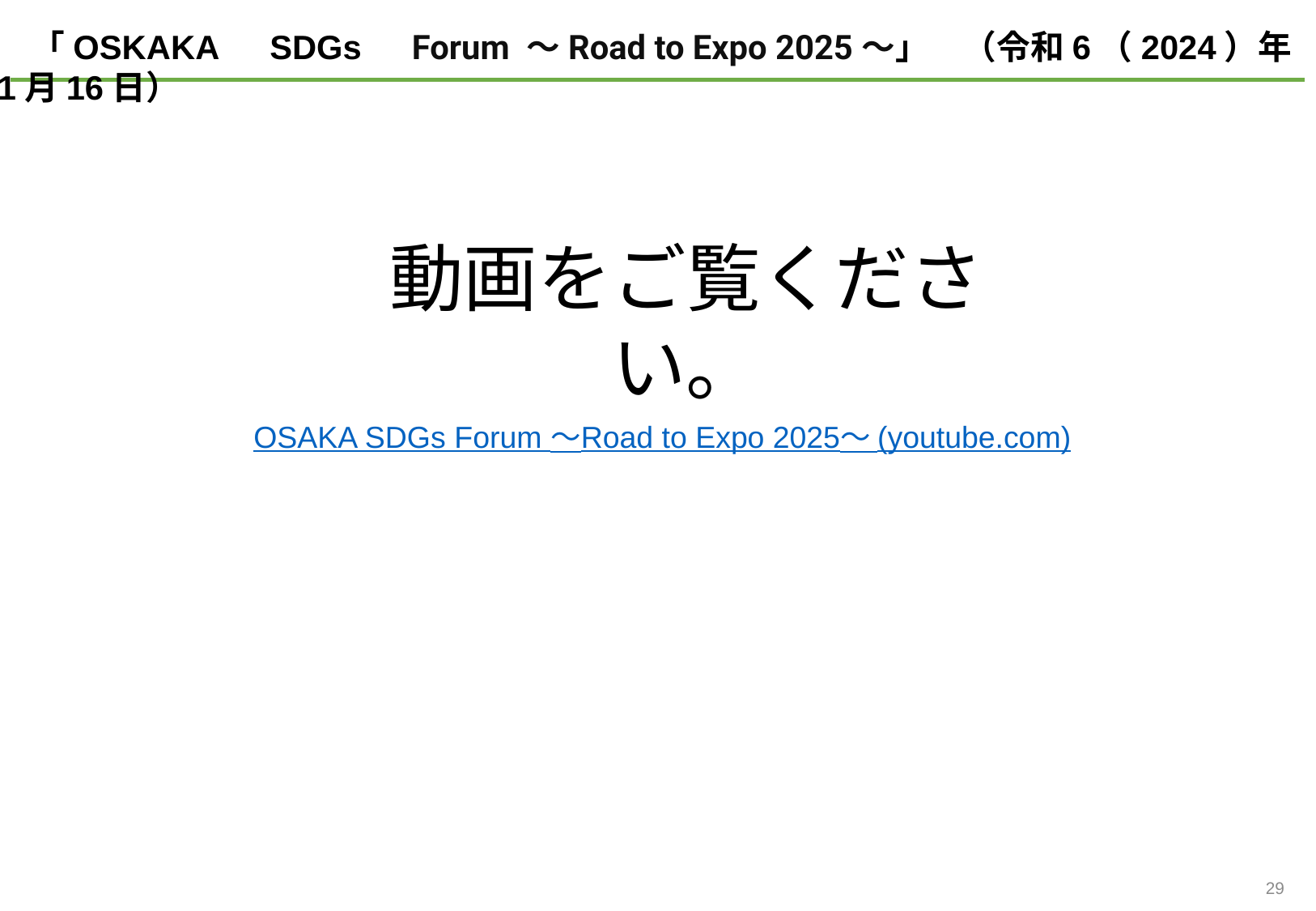

「OSKAKA　SDGs　Forum ～Road to Expo 2025～」　（令和6（2024）年1月16日）
動画をご覧ください。
OSAKA SDGs Forum ～Road to Expo 2025～ (youtube.com)
29